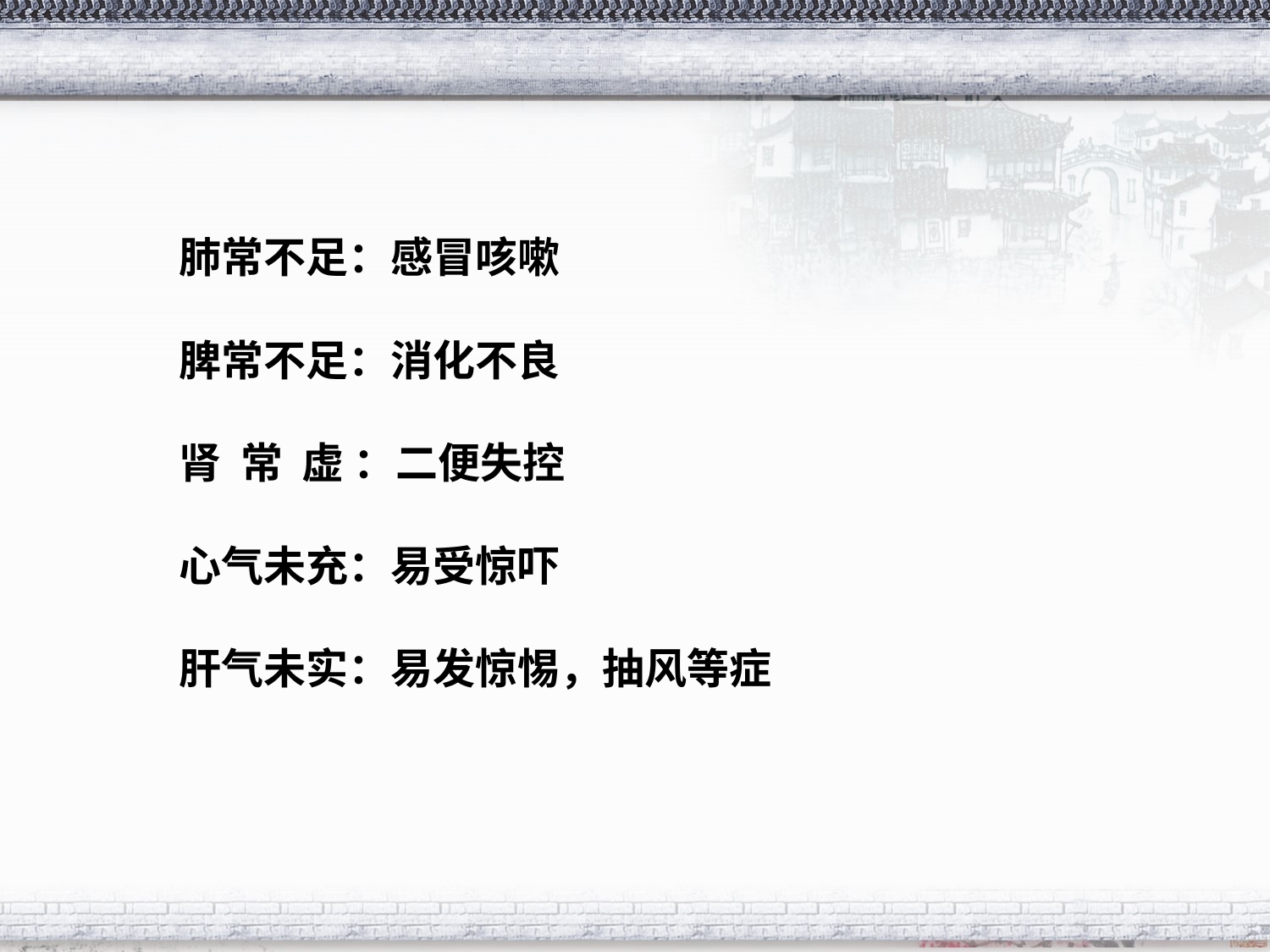

#
肺常不足：感冒咳嗽
脾常不足：消化不良
肾  常  虚 ：二便失控
心气未充：易受惊吓
肝气未实：易发惊惕，抽风等症